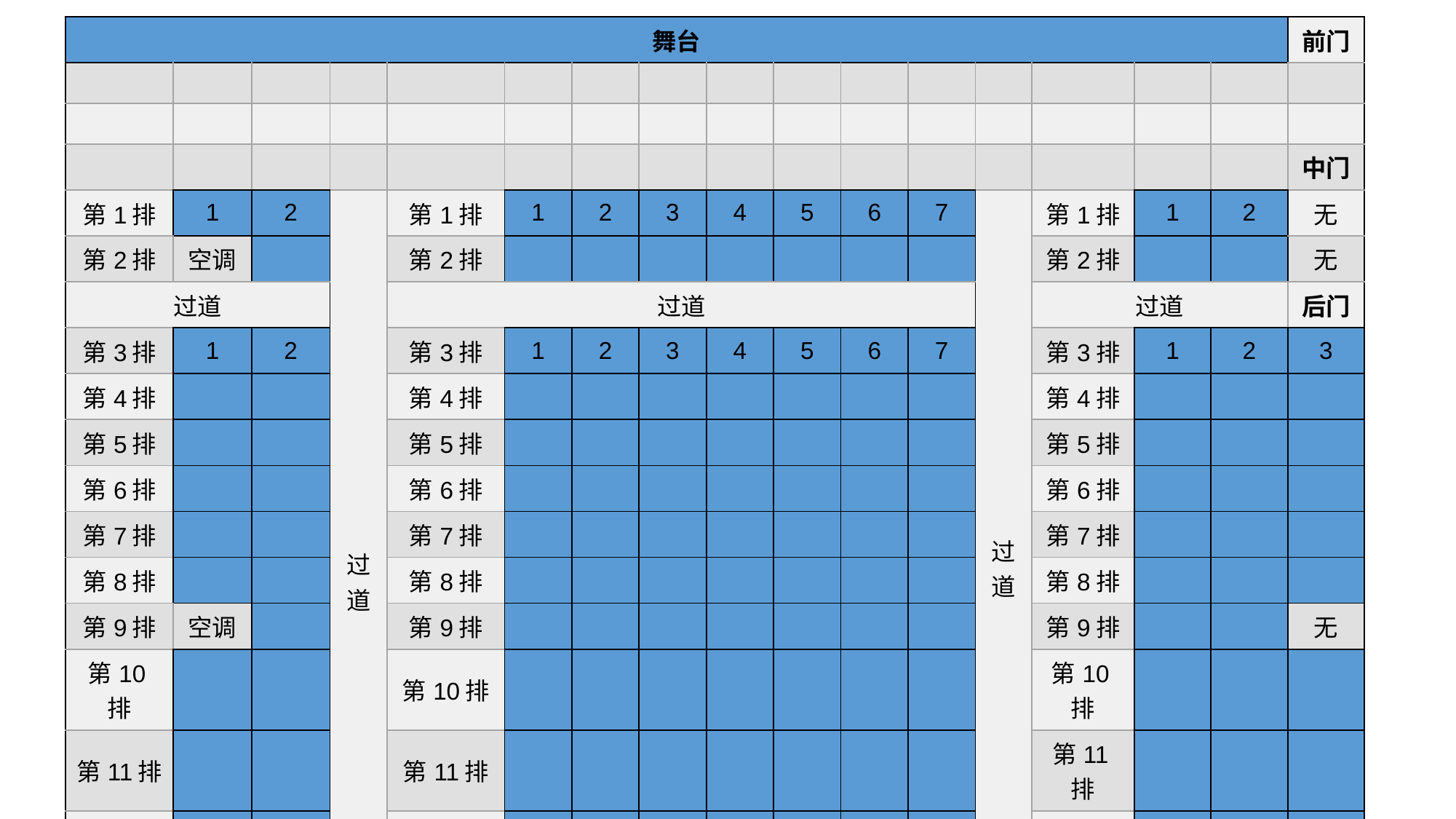

| 舞台 |  |  |  |  |  |  |  |  |  |  |  |  |  |  |  | 前门 |
| --- | --- | --- | --- | --- | --- | --- | --- | --- | --- | --- | --- | --- | --- | --- | --- | --- |
|  |  |  |  |  |  |  |  |  |  |  |  |  |  |  |  |  |
|  |  |  |  |  |  |  |  |  |  |  |  |  |  |  |  |  |
|  |  |  |  |  |  |  |  |  |  |  |  |  |  |  |  | 中门 |
| 第1排 | 1 | 2 | 过道 | 第1排 | 1 | 2 | 3 | 4 | 5 | 6 | 7 | 过道 | 第1排 | 1 | 2 | 无 |
| 第2排 | 空调 |  |  | 第2排 |  |  |  |  |  |  |  |  | 第2排 |  |  | 无 |
| 过道 |  |  |  | 过道 |  |  |  |  |  |  |  |  | 过道 |  |  | 后门 |
| 第3排 | 1 | 2 |  | 第3排 | 1 | 2 | 3 | 4 | 5 | 6 | 7 |  | 第3排 | 1 | 2 | 3 |
| 第4排 |  |  |  | 第4排 |  |  |  |  |  |  |  |  | 第4排 |  |  |  |
| 第5排 |  |  |  | 第5排 |  |  |  |  |  |  |  |  | 第5排 |  |  |  |
| 第6排 |  |  |  | 第6排 |  |  |  |  |  |  |  |  | 第6排 |  |  |  |
| 第7排 |  |  |  | 第7排 |  |  |  |  |  |  |  |  | 第7排 |  |  |  |
| 第8排 |  |  |  | 第8排 |  |  |  |  |  |  |  |  | 第8排 |  |  |  |
| 第9排 | 空调 |  |  | 第9排 |  |  |  |  |  |  |  |  | 第9排 |  |  | 无 |
| 第10排 |  |  |  | 第10排 |  |  |  |  |  |  |  |  | 第10排 |  |  |  |
| 第11排 |  |  |  | 第11排 |  |  |  |  |  |  |  |  | 第11排 |  |  |  |
| 第12排 |  |  |  | 第12排 |  |  |  |  |  |  |  |  | 第12排 |  |  |  |
| 第13排 | 无 | 无 |  | 第13排 |  |  |  |  |  |  |  |  | 第13排 |  |  |  |
| 情景剧场共149个固定座位 |  |  |  |  |  |  |  |  |  |  |  |  |  |  |  |  |